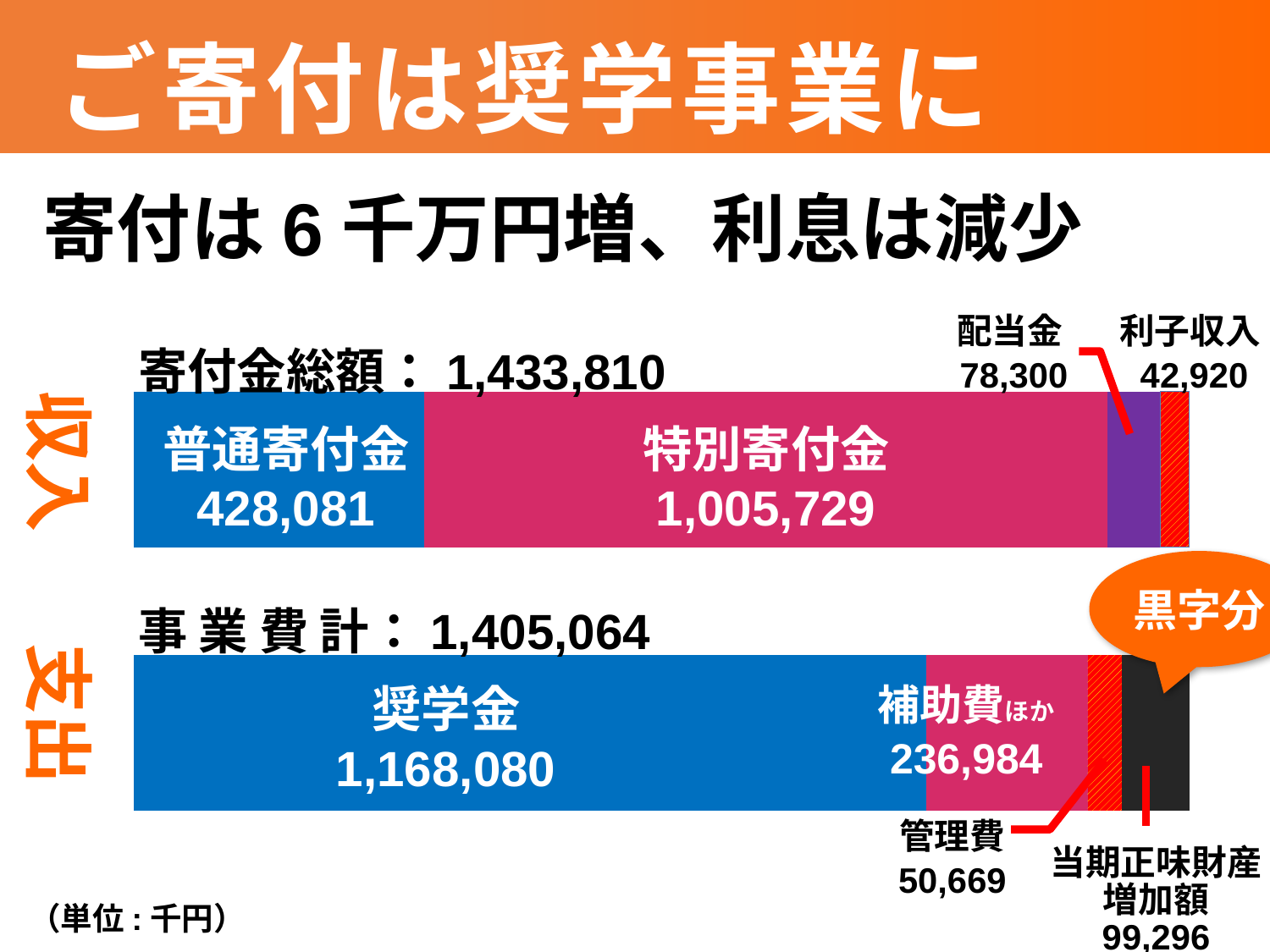

# ご寄付は奨学事業に
寄付は6千万円増、利息は減少
配当金78,300
利子収入42,920
寄付金総額：1,433,810

### Chart

| Category | 列1 | 列2 | 列3 | 列4 |
|---|---|---|---|---|
| 収入 | 428081.0 | 1005729.0 | 78300.0 | 42920.0 |
| 支出 | 1168080.0 | 236985.0 | 50669.0 | 99296.0 |
収入
普通寄付金
428,081
特別寄付金
1,005,729
黒字分
事 業 費 計：1,405,064
支出
補助費ほか
236,984
奨学金
1,168,080

管理費
50,669
当期正味財産増加額
99,296
（単位:千円）